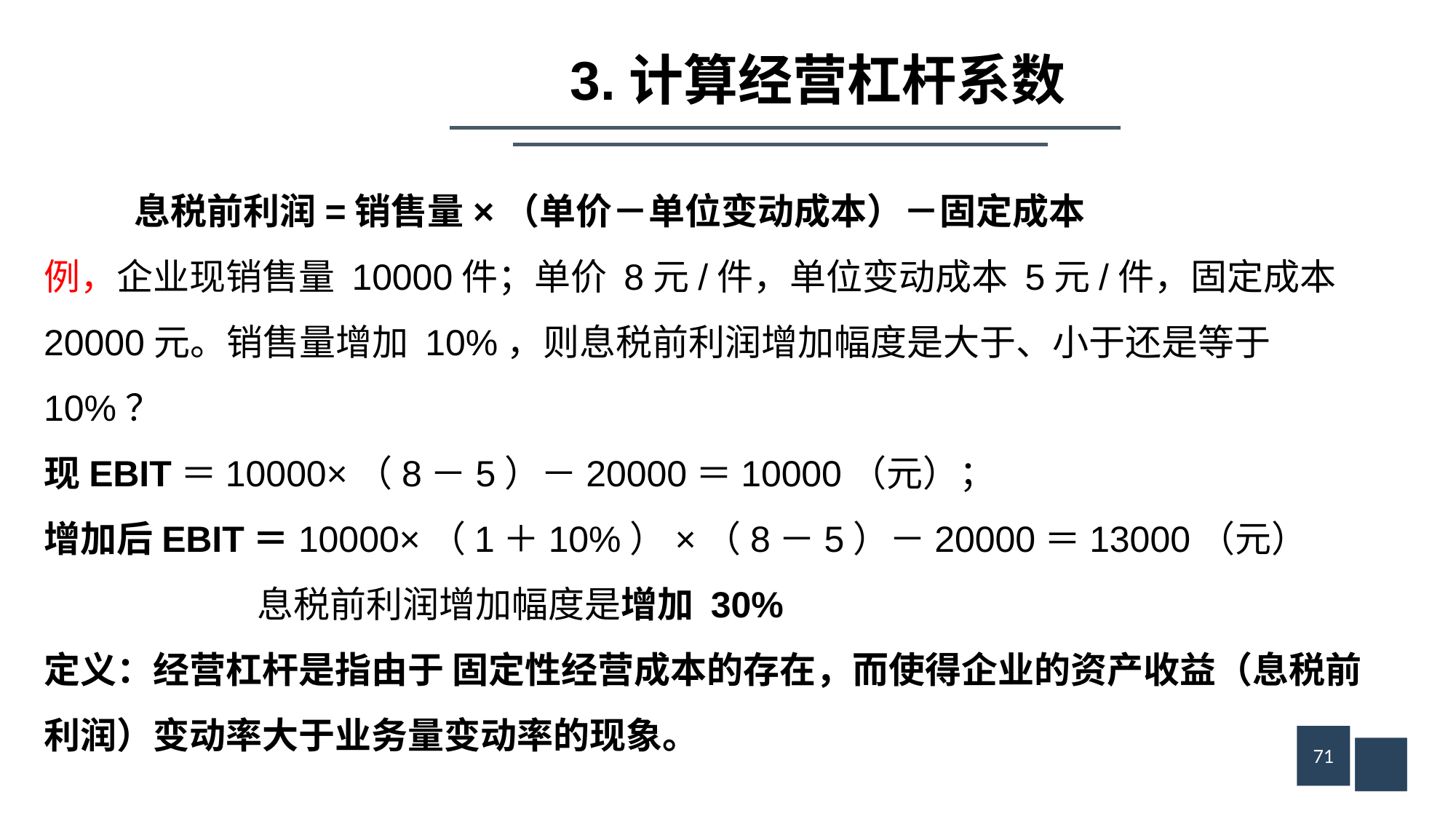

3.计算经营杠杆系数
          息税前利润=销售量×（单价－单位变动成本）－固定成本
例，企业现销售量 10000件；单价 8元/件，单位变动成本 5元/件，固定成本 20000元。销售量增加 10%，则息税前利润增加幅度是大于、小于还是等于 10%？
现EBIT＝10000×（8－5）－20000＝10000（元）；
增加后EBIT＝10000×（1＋10%）×（8－5）－20000＝13000（元）
                         息税前利润增加幅度是增加 30%
定义：经营杠杆是指由于 固定性经营成本的存在，而使得企业的资产收益（息税前利润）变动率大于业务量变动率的现象。

71
71